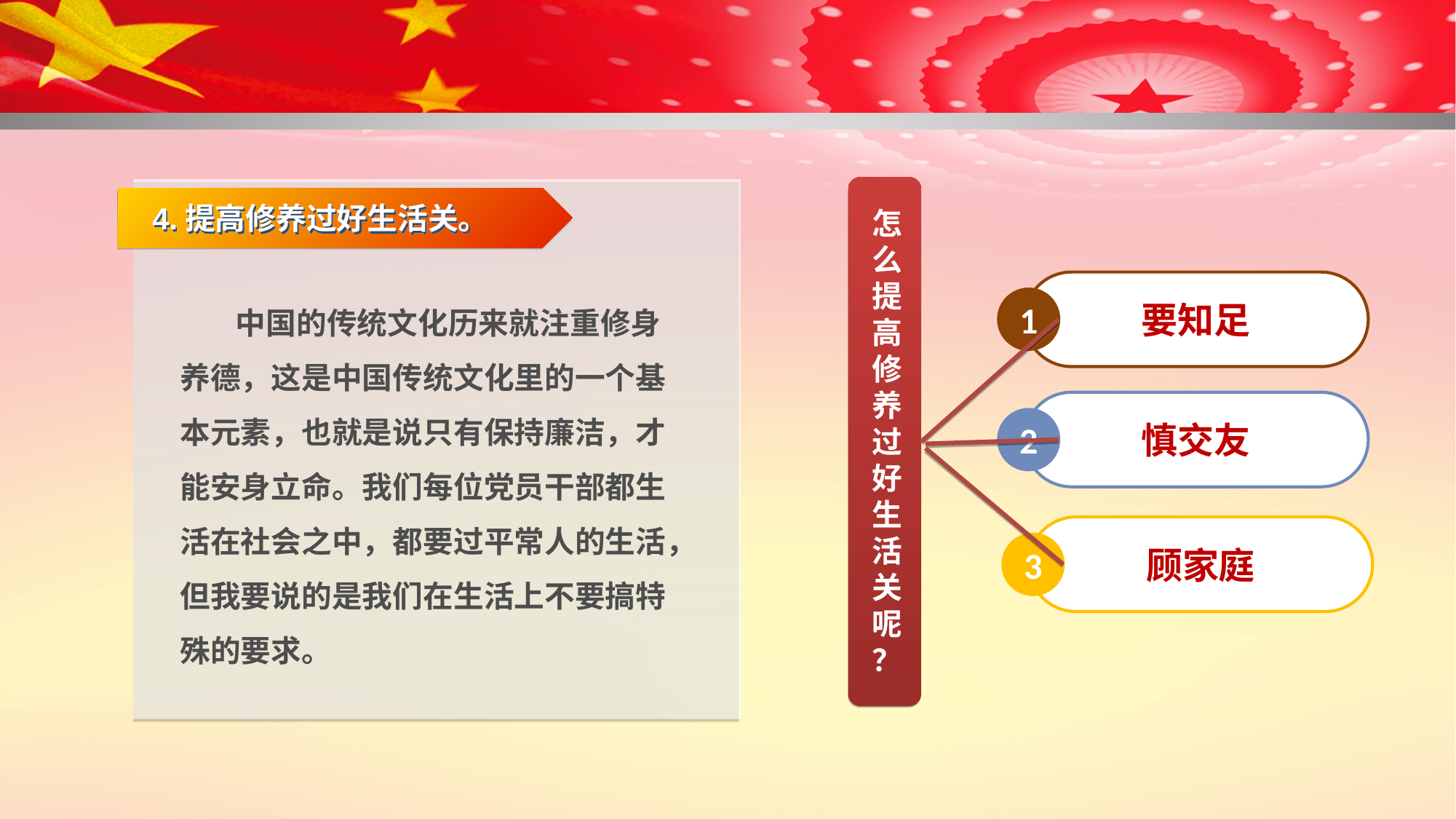

4.提高修养过好生活关。
怎么提高修养过好生活关呢？
要知足
       中国的传统文化历来就注重修身养德，这是中国传统文化里的一个基本元素，也就是说只有保持廉洁，才能安身立命。我们每位党员干部都生活在社会之中，都要过平常人的生活，但我要说的是我们在生活上不要搞特殊的要求。
1
慎交友
2
顾家庭
3